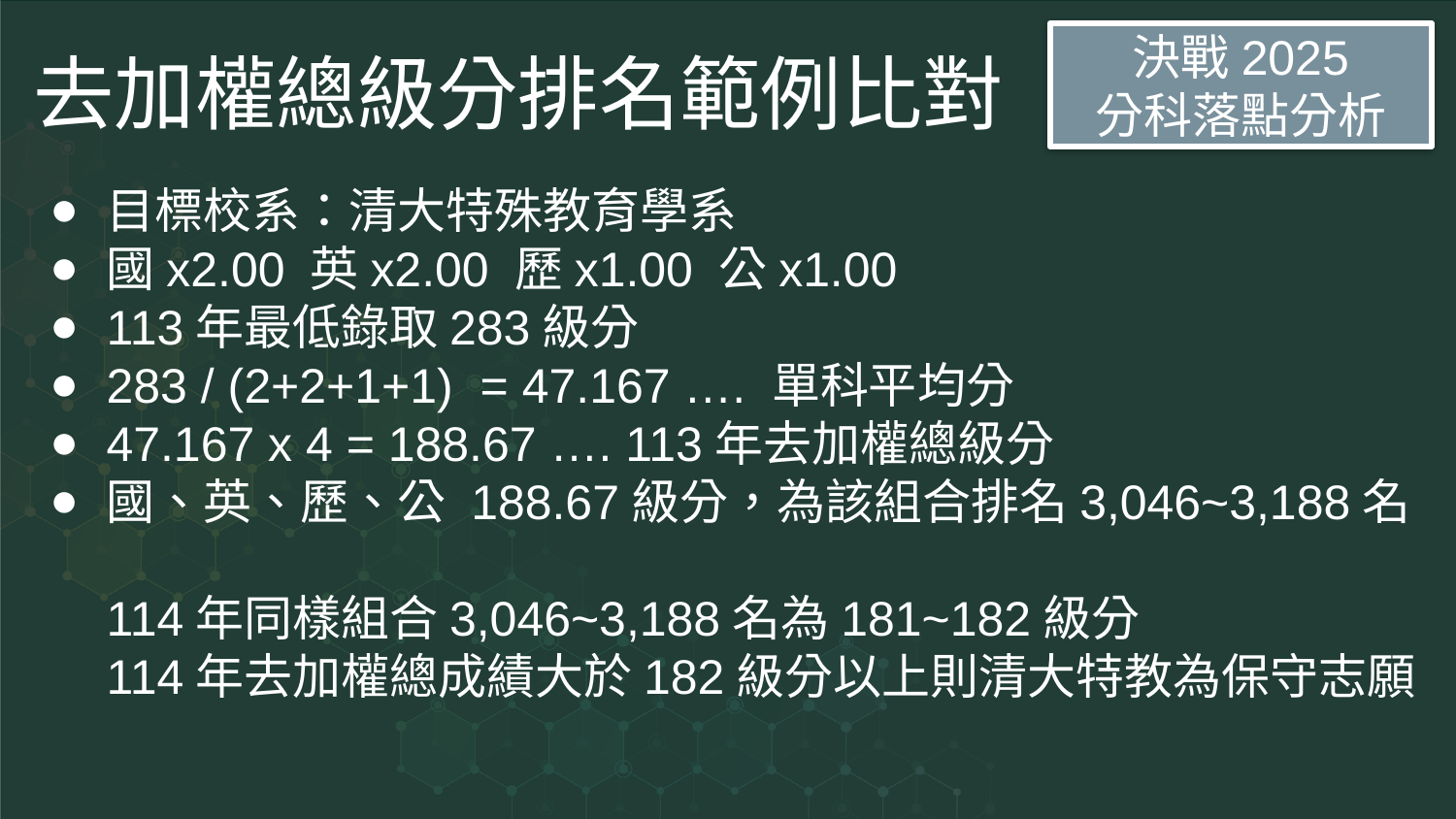

決戰2025
分科落點分析
# 去加權總級分排名範例比對

目標校系：清大特殊教育學系
國x2.00 英x2.00 歷x1.00 公x1.00
113年最低錄取283級分
283 / (2+2+1+1)  = 47.167 …. 單科平均分
47.167 x 4 = 188.67 …. 113年去加權總級分
國、英、歷、公 188.67級分，為該組合排名3,046~3,188名

114年同樣組合3,046~3,188名為181~182級分
114年去加權總成績大於182級分以上則清大特教為保守志願